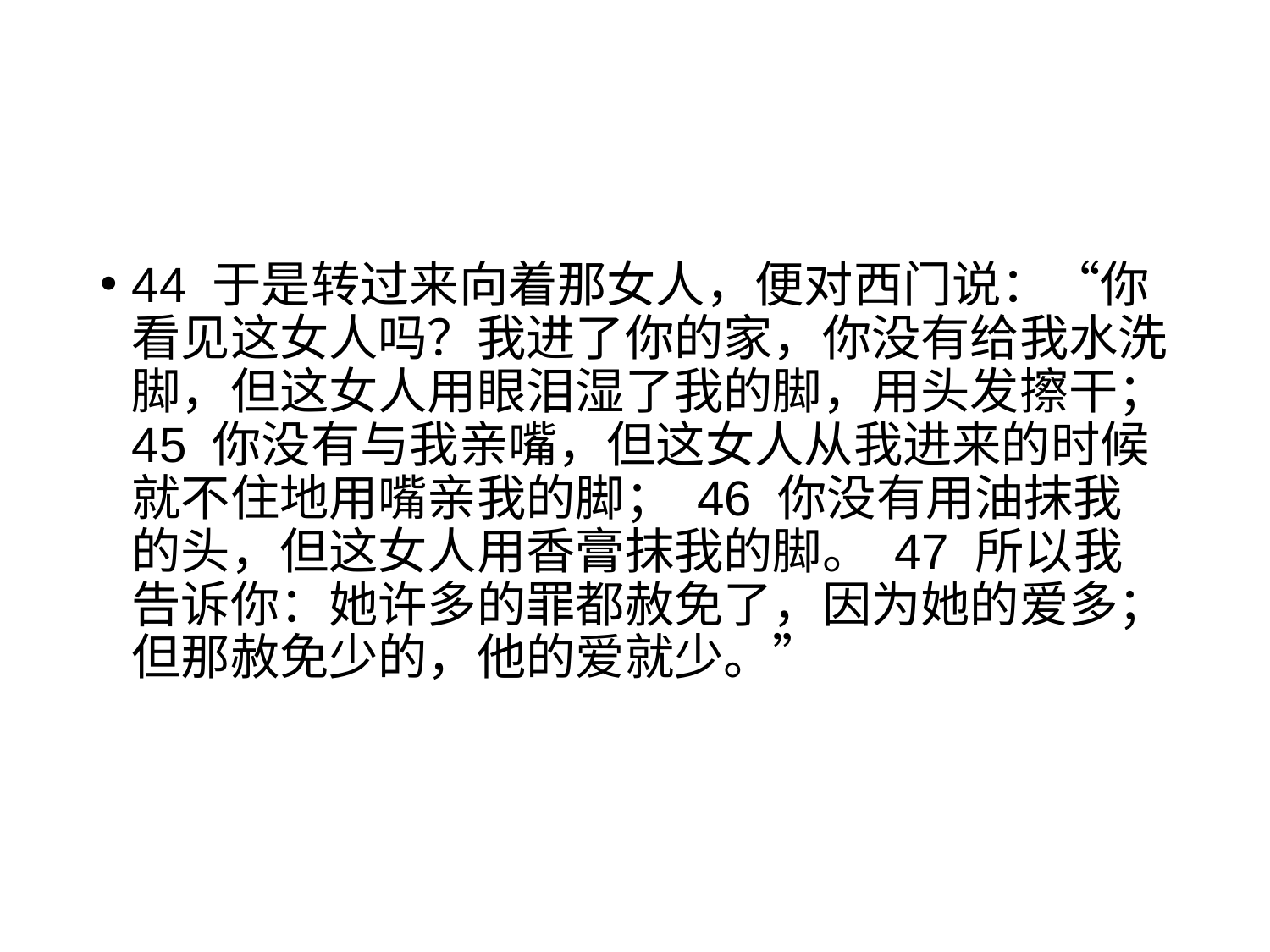

#
44 于是转过来向着那女人，便对西门说：“你看见这女人吗？我进了你的家，你没有给我水洗脚，但这女人用眼泪湿了我的脚，用头发擦干； 45 你没有与我亲嘴，但这女人从我进来的时候就不住地用嘴亲我的脚； 46 你没有用油抹我的头，但这女人用香膏抹我的脚。 47 所以我告诉你：她许多的罪都赦免了，因为她的爱多；但那赦免少的，他的爱就少。”